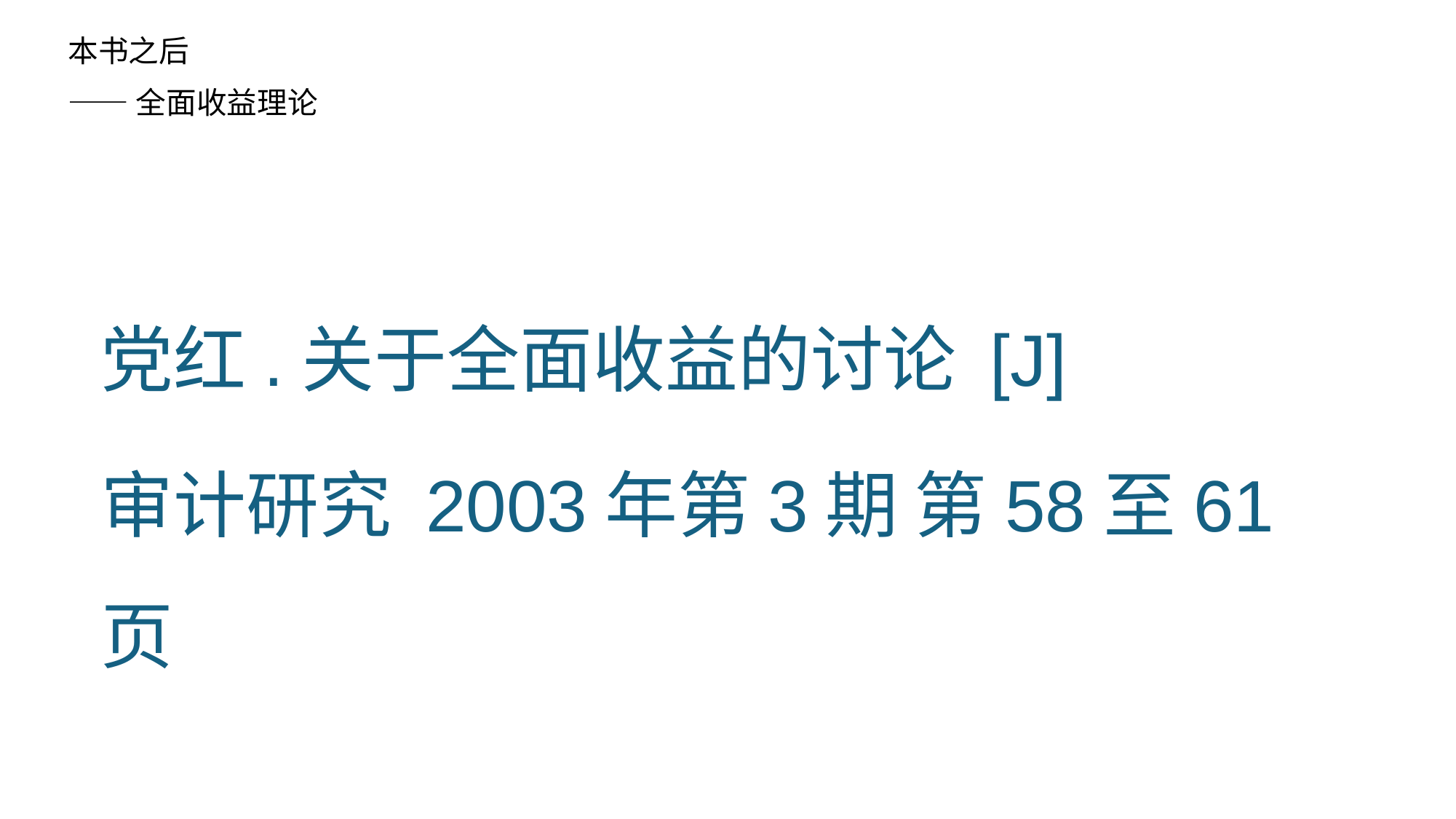

本书之后
——全面收益理论
党红.关于全面收益的讨论 [J]
审计研究 2003年第3期 第58至61页